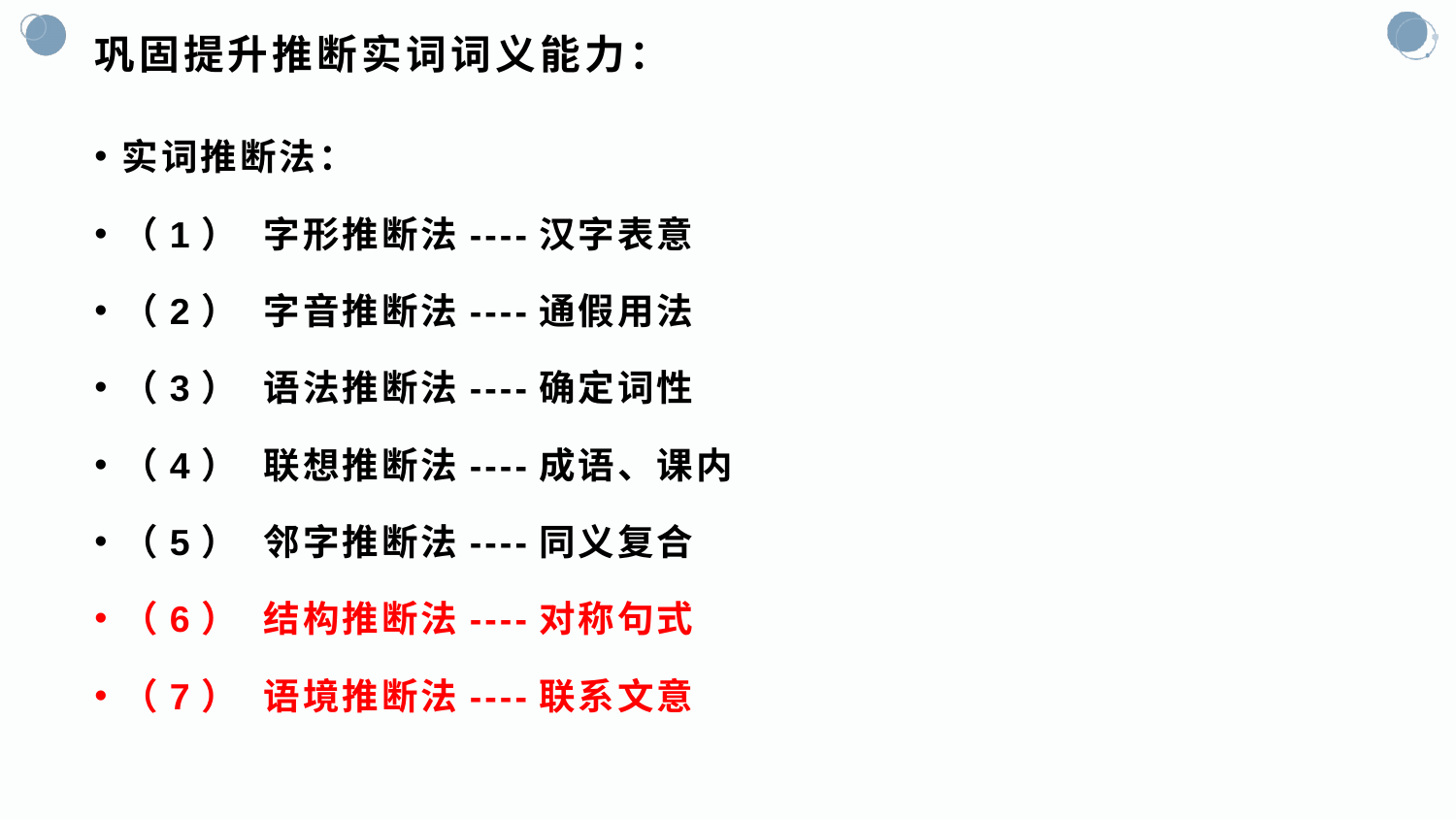

# 巩固提升推断实词词义能力：
实词推断法：
（1）  字形推断法----汉字表意
（2）  字音推断法----通假用法
（3）  语法推断法----确定词性
（4）  联想推断法----成语、课内
（5）  邻字推断法----同义复合
（6）  结构推断法----对称句式
（7）  语境推断法----联系文意